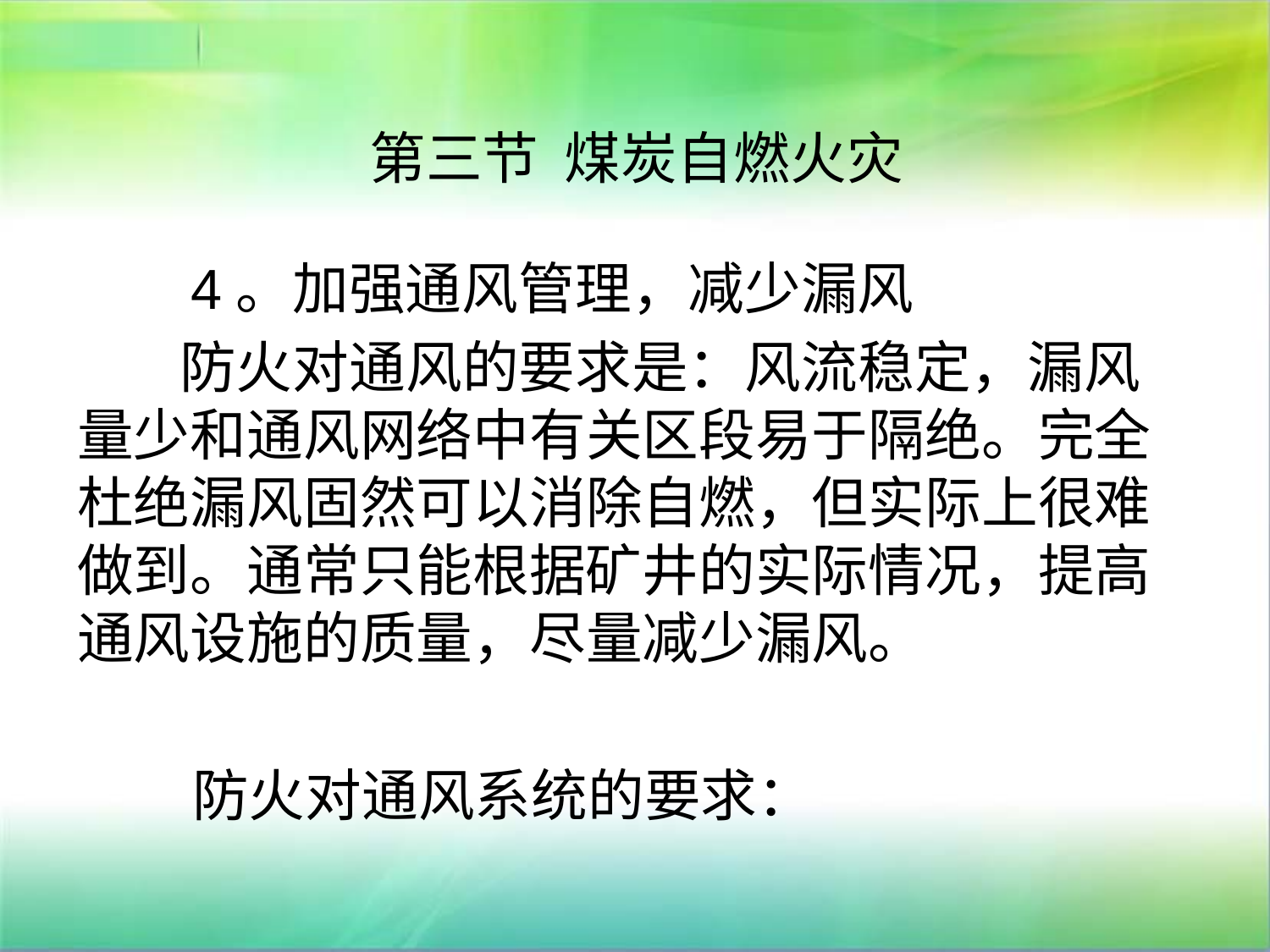

# 第三节  煤炭自燃火灾
        4。加强通风管理，减少漏风
       防火对通风的要求是：风流稳定，漏风量少和通风网络中有关区段易于隔绝。完全杜绝漏风固然可以消除自燃，但实际上很难做到。通常只能根据矿井的实际情况，提高通风设施的质量，尽量减少漏风。

        防火对通风系统的要求：